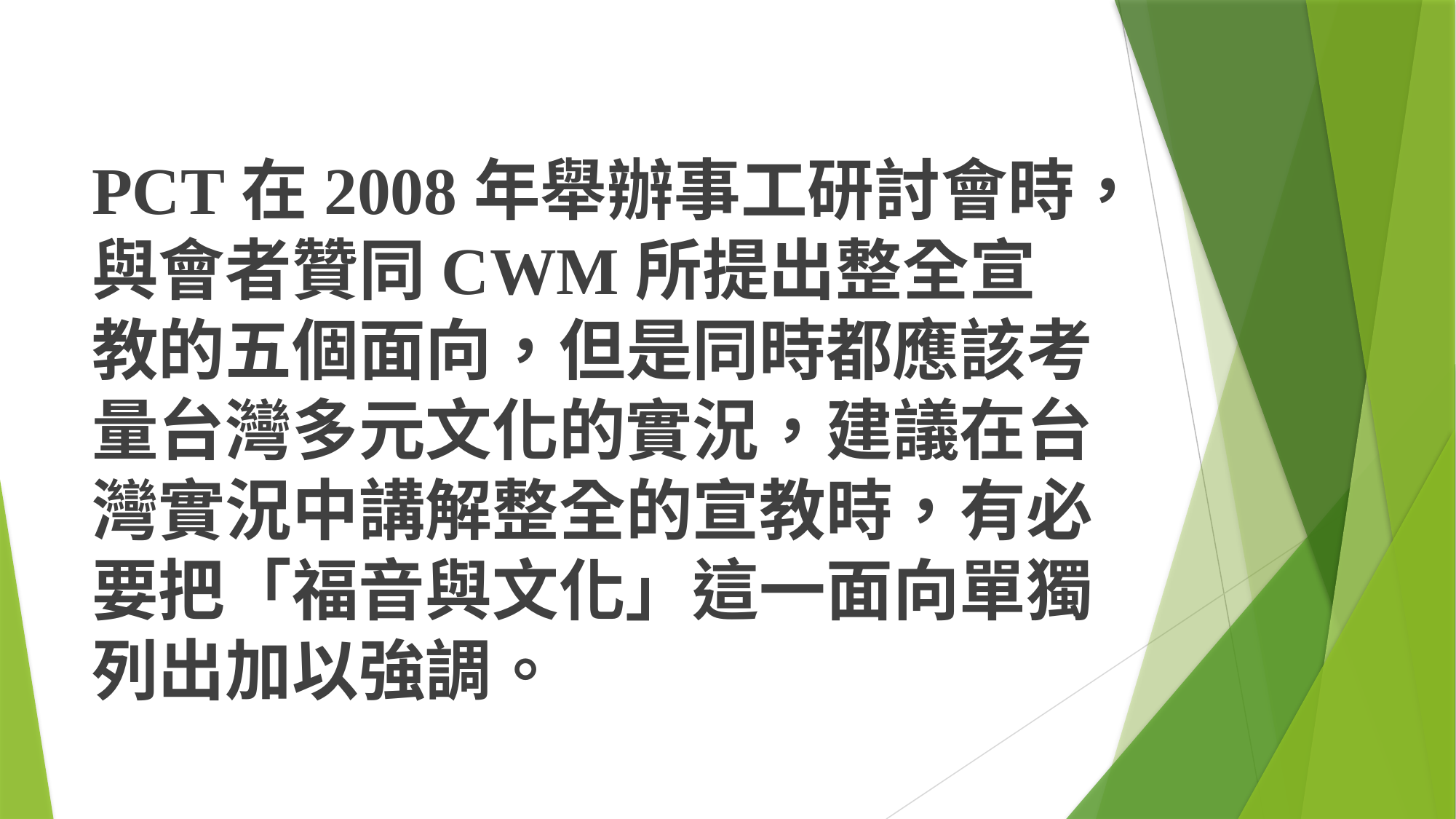

#
PCT在2008年舉辦事工研討會時，與會者贊同CWM所提出整全宣教的五個面向，但是同時都應該考量台灣多元文化的實況，建議在台灣實況中講解整全的宣教時，有必要把「福音與文化」這一面向單獨列出加以強調。